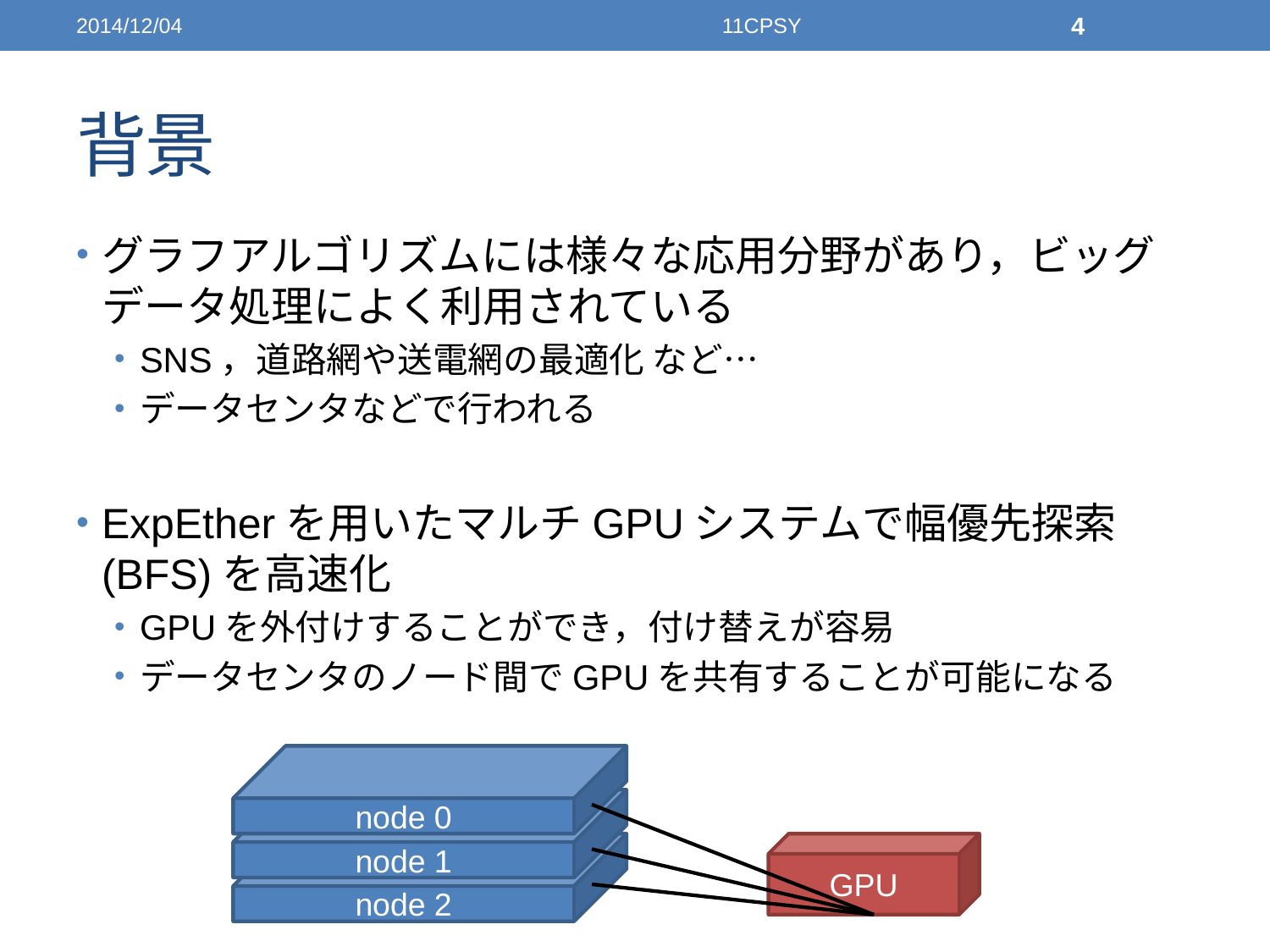

2014/12/04
11CPSY
4
# 背景
グラフアルゴリズムには様々な応用分野があり，ビッグデータ処理によく利用されている
SNS，道路網や送電網の最適化 など…
データセンタなどで行われる

ExpEtherを用いたマルチGPUシステムで幅優先探索(BFS)を高速化
GPUを外付けすることができ，付け替えが容易
データセンタのノード間でGPUを共有することが可能になる
node 0
node 1
node 2
GPU